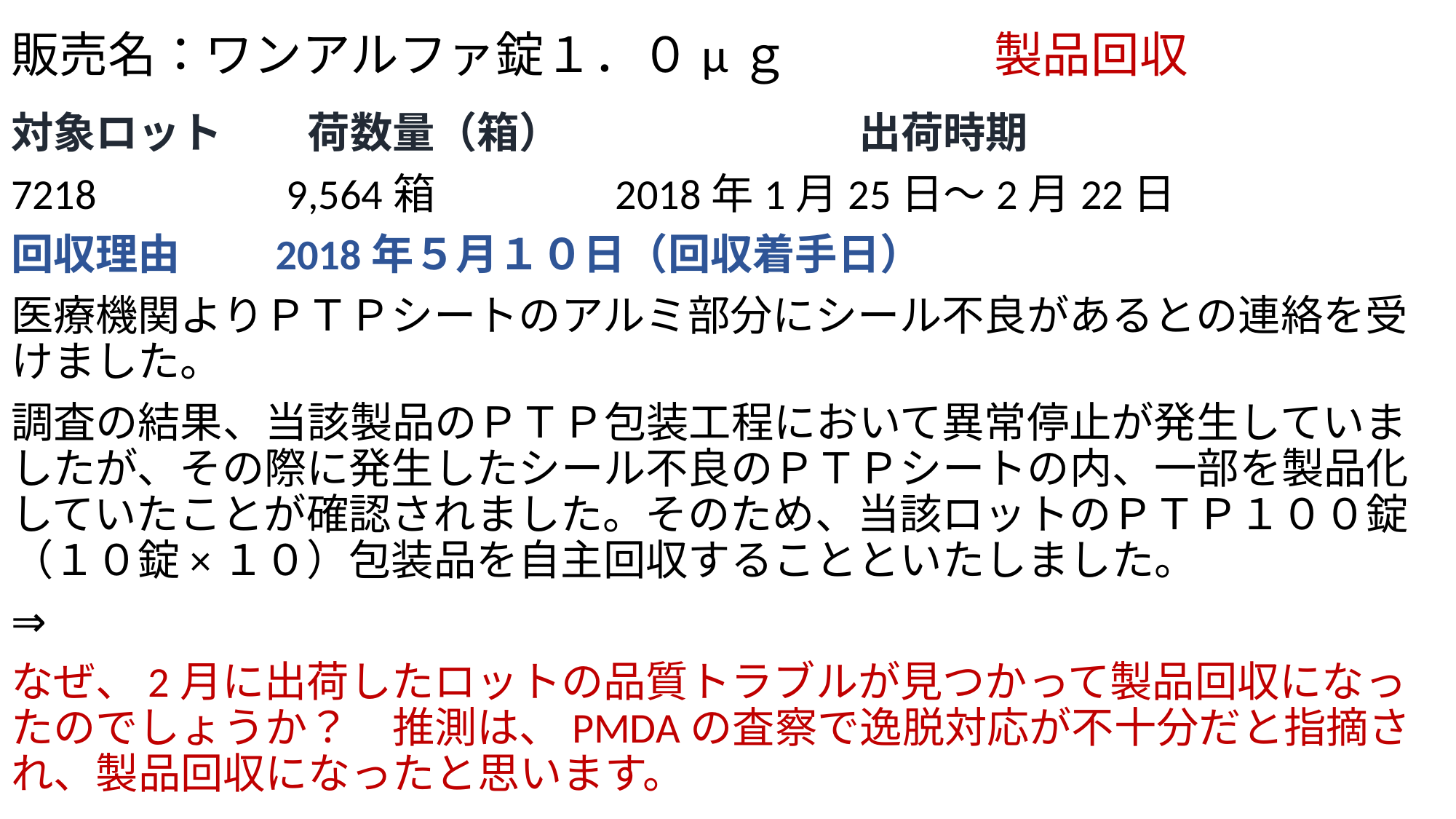

# 販売名：ワンアルファ錠１．０μｇ 　　　　製品回収
対象ロット　　荷数量（箱）　　　　　　　出荷時期
7218　　　　9,564箱　　　　2018年1月25日～2月22日
回収理由　　2018年５月１０日（回収着手日）
医療機関よりＰＴＰシートのアルミ部分にシール不良があるとの連絡を受けました。
調査の結果、当該製品のＰＴＰ包装工程において異常停止が発生していましたが、その際に発生したシール不良のＰＴＰシートの内、一部を製品化していたことが確認されました。そのため、当該ロットのＰＴＰ１００錠（１０錠×１０）包装品を自主回収することといたしました。
⇒
なぜ、2月に出荷したロットの品質トラブルが見つかって製品回収になったのでしょうか？　推測は、PMDAの査察で逸脱対応が不十分だと指摘され、製品回収になったと思います。